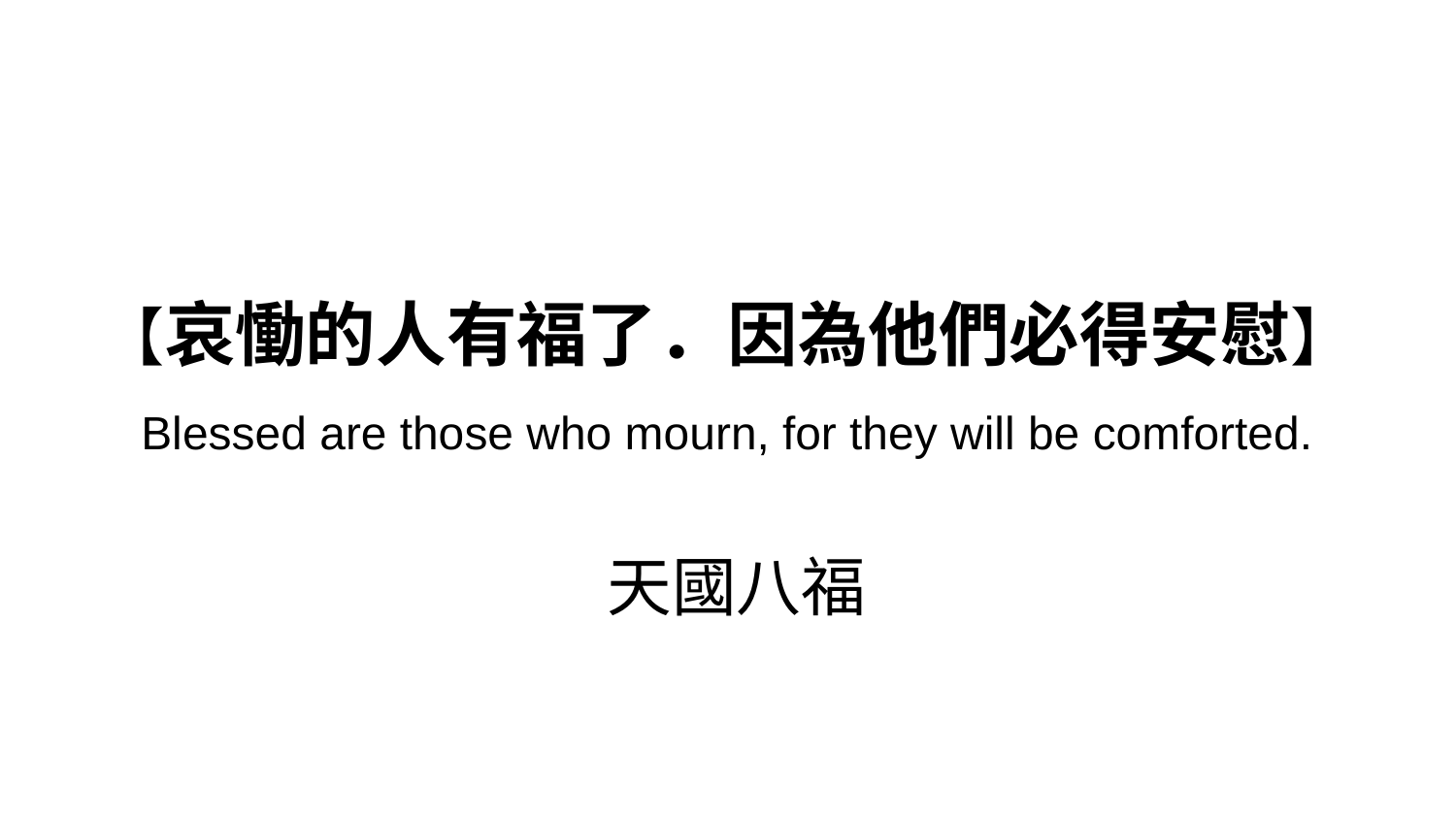

# 【哀慟的人有福了．因為他們必得安慰】
Blessed are those who mourn, for they will be comforted.
天國八福